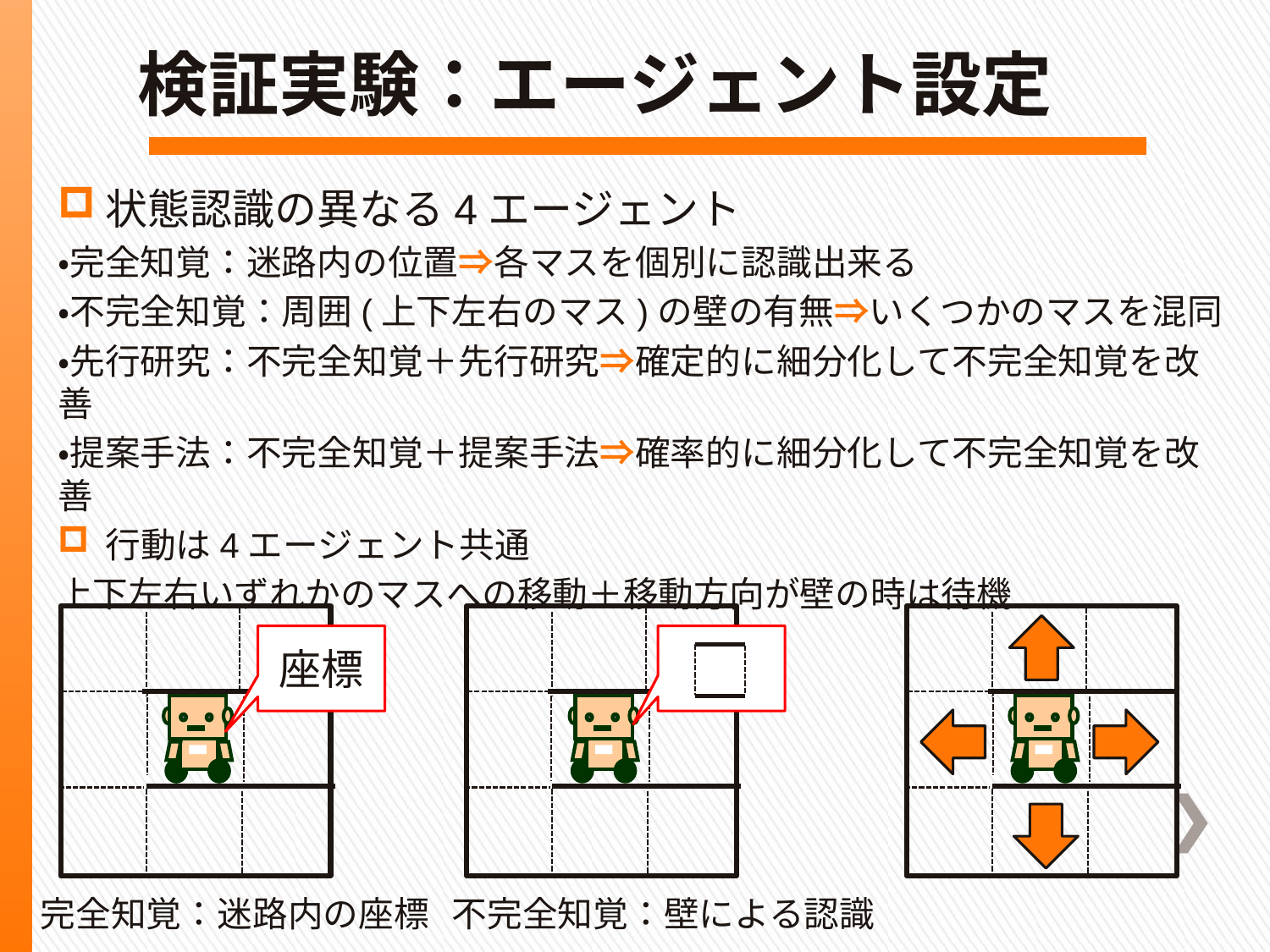

# 検証実験：エージェント設定
状態認識の異なる4エージェント
・完全知覚：迷路内の位置⇒各マスを個別に認識出来る
・不完全知覚：周囲(上下左右のマス)の壁の有無⇒いくつかのマスを混同
・先行研究：不完全知覚＋先行研究⇒確定的に細分化して不完全知覚を改善
・提案手法：不完全知覚＋提案手法⇒確率的に細分化して不完全知覚を改善
行動は4エージェント共通
上下左右いずれかのマスへの移動＋移動方向が壁の時は待機

座標

完全知覚：迷路内の座標
不完全知覚：壁による認識